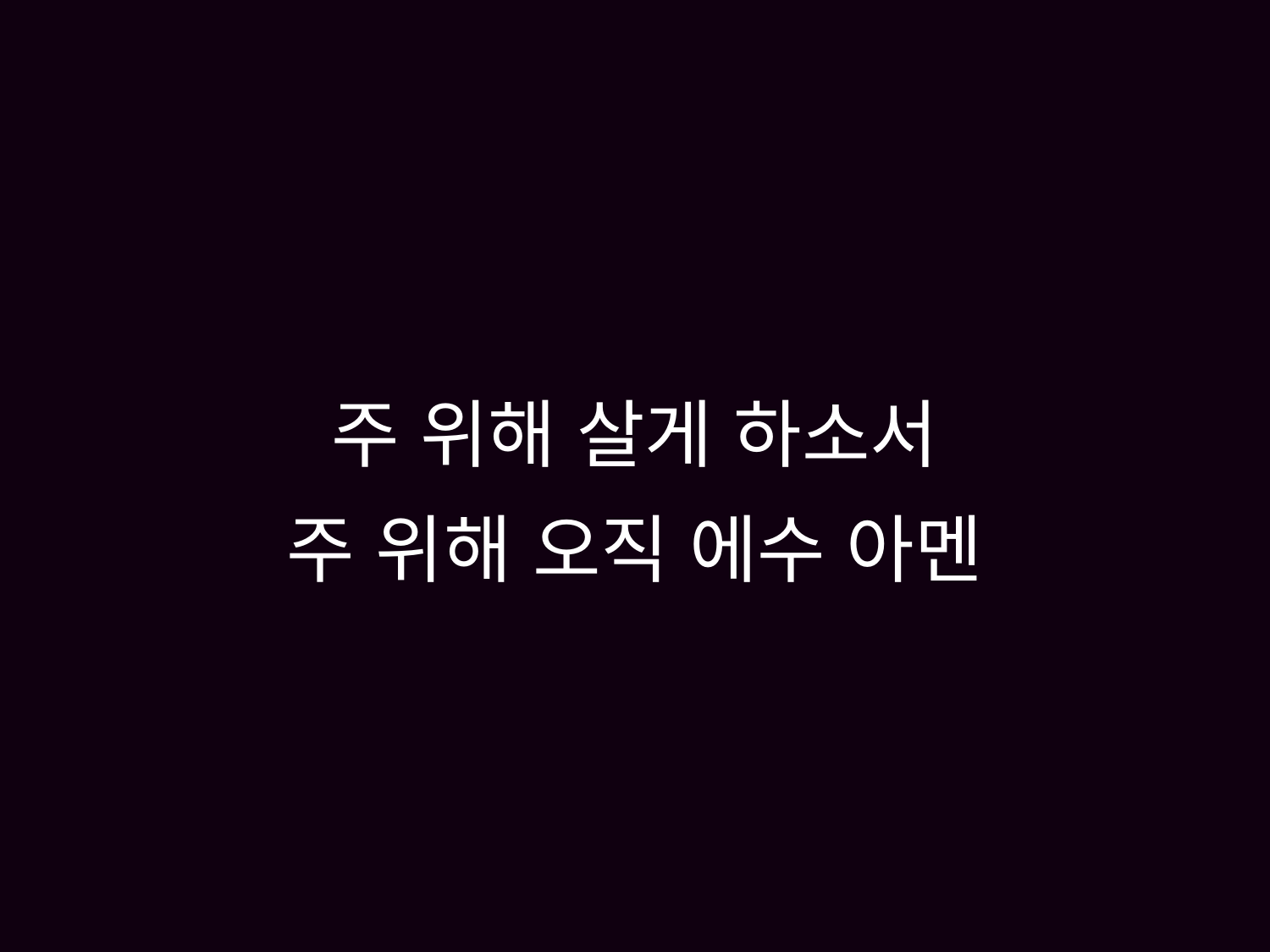

# 주 위해 살게 하소서 주 위해 오직 에수 아멘